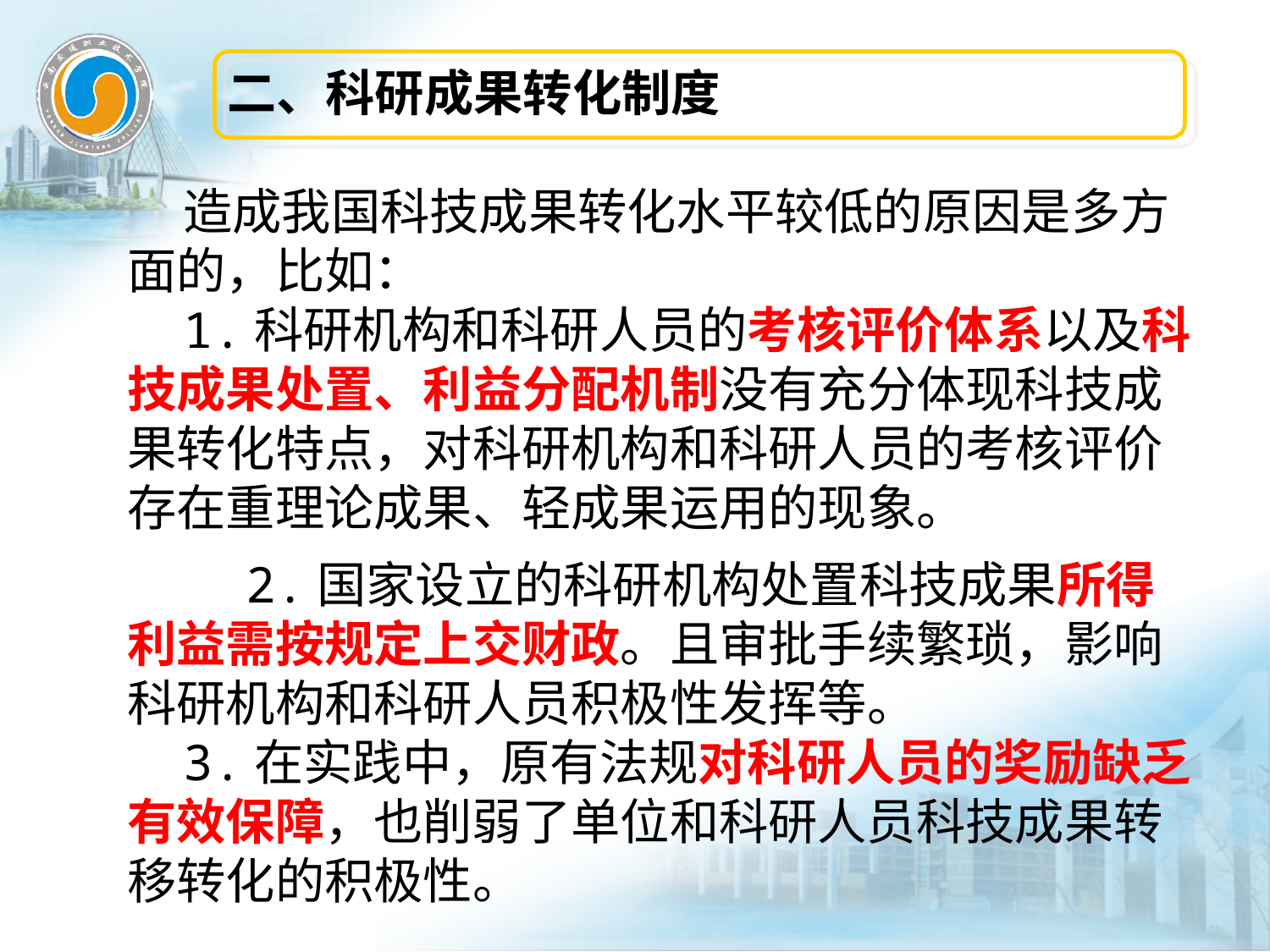

二、科研成果转化制度
    造成我国科技成果转化水平较低的原因是多方面的，比如：
    1.科研机构和科研人员的考核评价体系以及科技成果处置、利益分配机制没有充分体现科技成果转化特点，对科研机构和科研人员的考核评价存在重理论成果、轻成果运用的现象。
    2.国家设立的科研机构处置科技成果所得利益需按规定上交财政。且审批手续繁琐，影响科研机构和科研人员积极性发挥等。
    3.在实践中，原有法规对科研人员的奖励缺乏有效保障，也削弱了单位和科研人员科技成果转移转化的积极性。